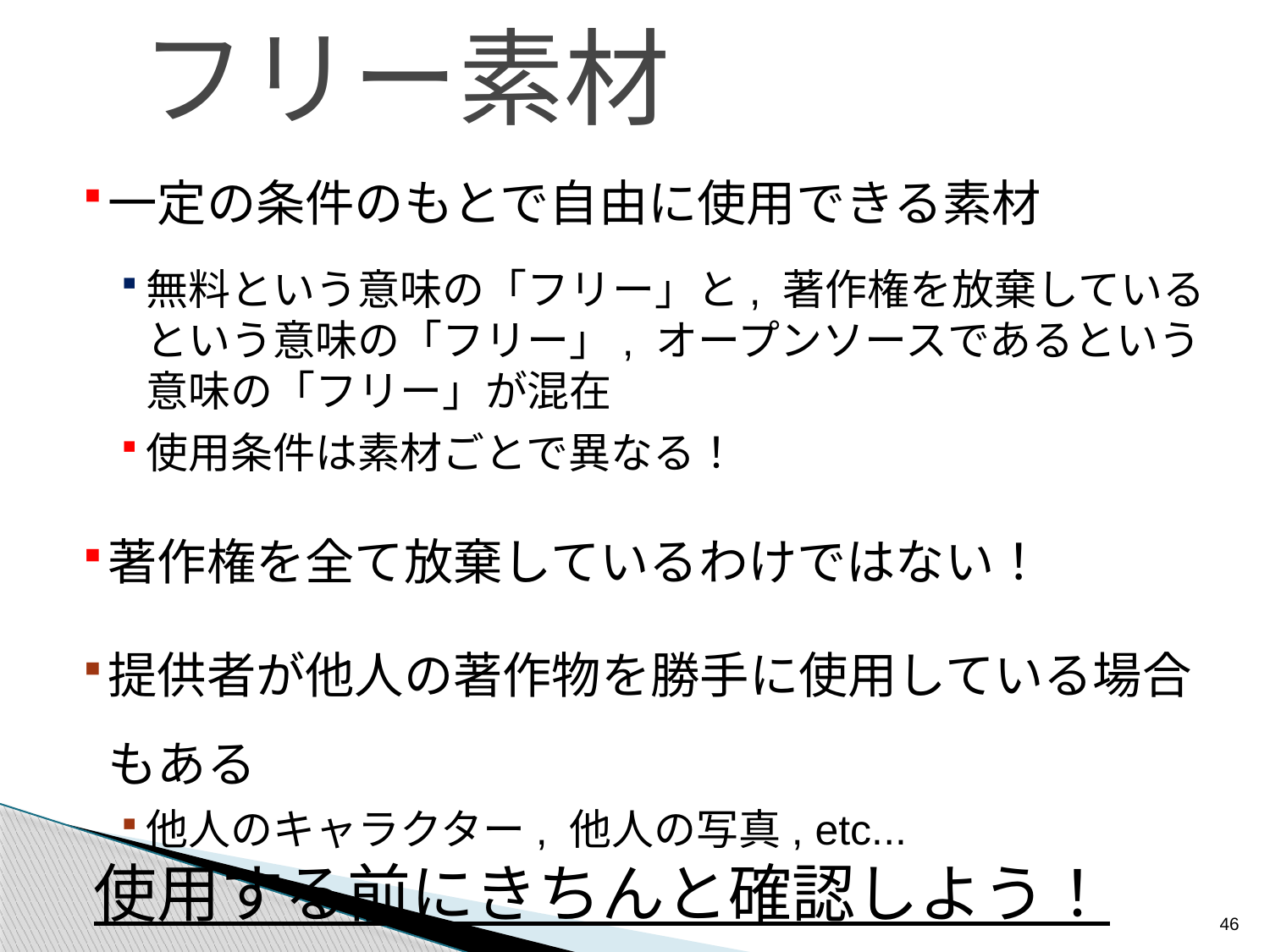

# フリー素材
一定の条件のもとで自由に使用できる素材
無料という意味の「フリー」と, 著作権を放棄しているという意味の「フリー」, オープンソースであるという意味の「フリー」が混在
使用条件は素材ごとで異なる！
著作権を全て放棄しているわけではない！
提供者が他人の著作物を勝手に使用している場合もある
他人のキャラクター, 他人の写真, etc...
使用する前にきちんと確認しよう！
46